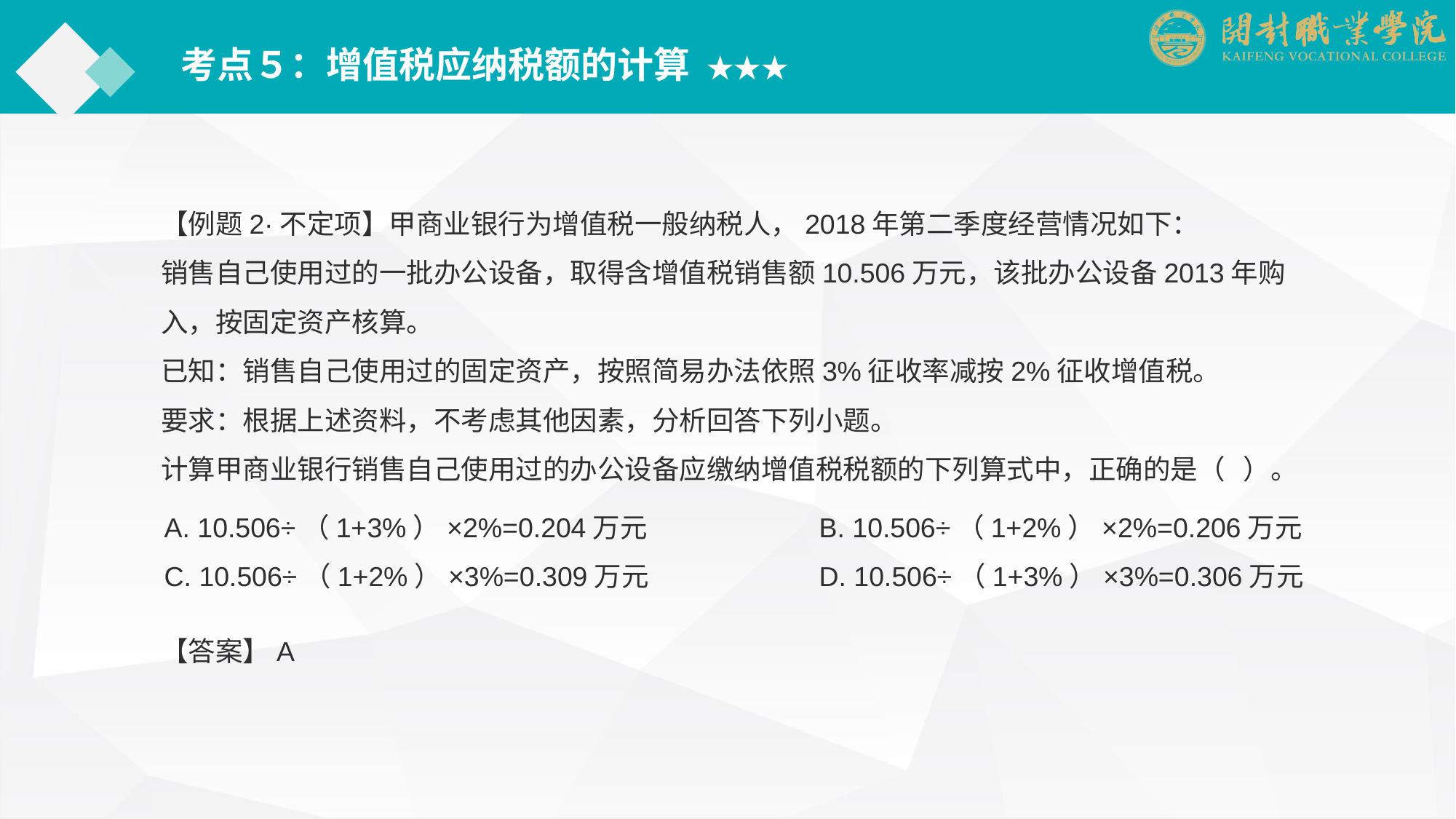

考点５：增值税应纳税额的计算  ★★★
【例题2·不定项】甲商业银行为增值税一般纳税人，2018年第二季度经营情况如下：
销售自己使用过的一批办公设备，取得含增值税销售额10.506万元，该批办公设备2013年购入，按固定资产核算。
已知：销售自己使用过的固定资产，按照简易办法依照3%征收率减按2%征收增值税。
要求：根据上述资料，不考虑其他因素，分析回答下列小题。
计算甲商业银行销售自己使用过的办公设备应缴纳增值税税额的下列算式中，正确的是（   ）。
A. 10.506÷（1+3%）×2%=0.204万元		B. 10.506÷（1+2%）×2%=0.206万元
C. 10.506÷（1+2%）×3%=0.309万元		D. 10.506÷（1+3%）×3%=0.306万元
【答案】A